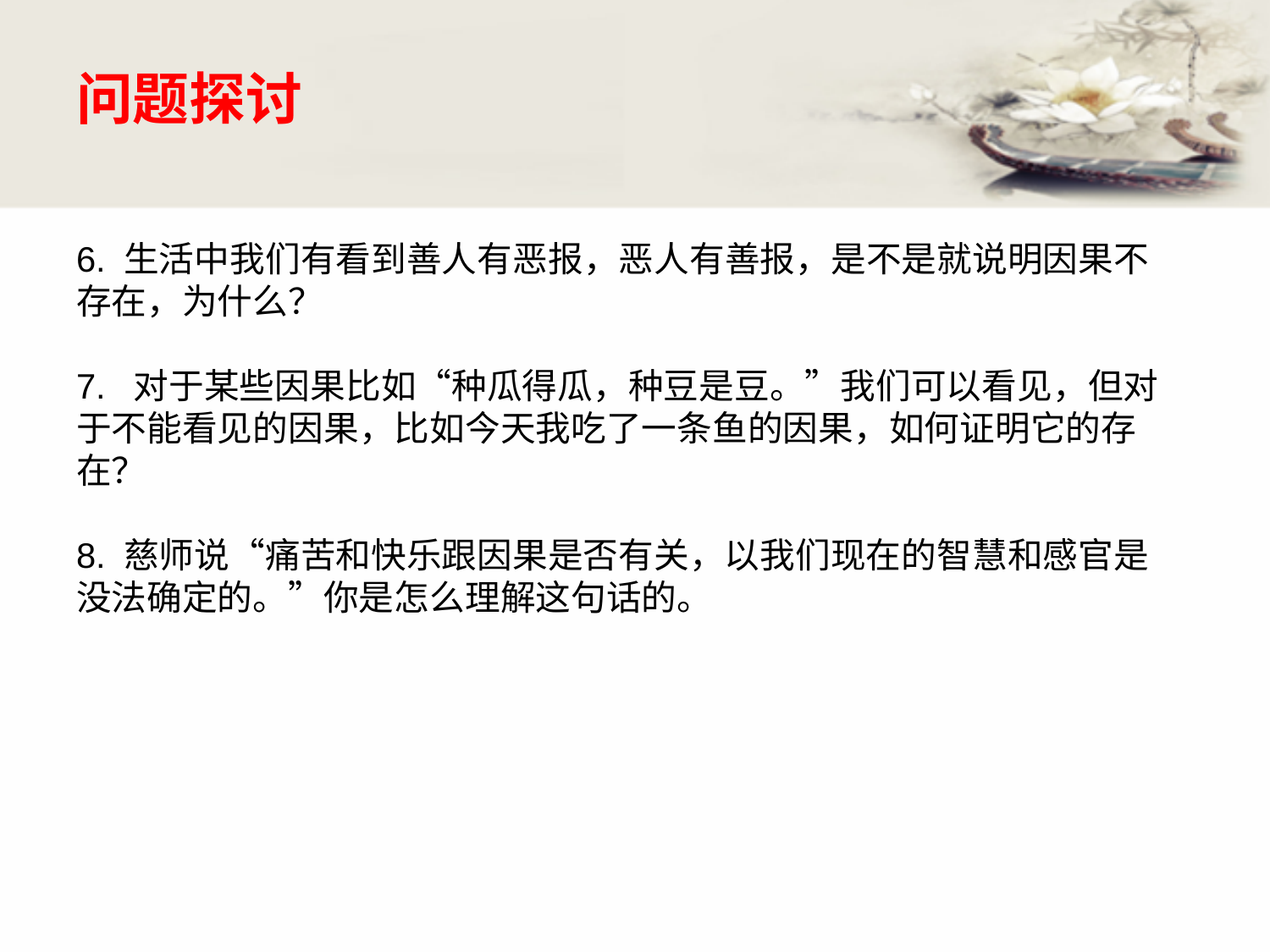

# 问题探讨 6. 生活中我们有看到善人有恶报，恶人有善报，是不是就说明因果不存在，为什么？ 7.  对于某些因果比如“种瓜得瓜，种豆是豆。”我们可以看见，但对于不能看见的因果，比如今天我吃了一条鱼的因果，如何证明它的存在？ 8. 慈师说“痛苦和快乐跟因果是否有关，以我们现在的智慧和感官是没法确定的。”你是怎么理解这句话的。